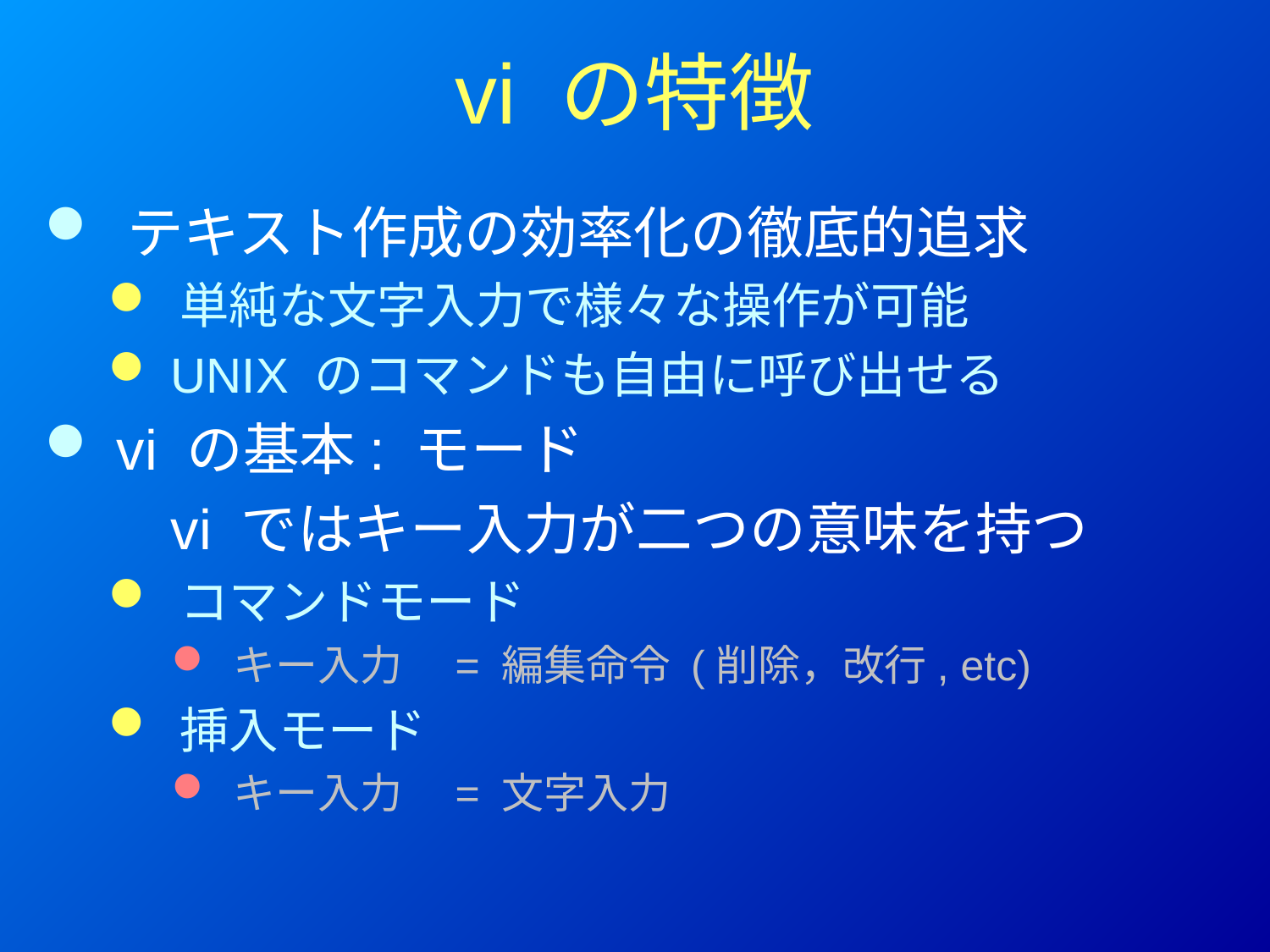

# vi の特徴
 テキスト作成の効率化の徹底的追求
 単純な文字入力で様々な操作が可能
 UNIX のコマンドも自由に呼び出せる
 vi の基本: モード
　　vi ではキー入力が二つの意味を持つ
 コマンドモード
 キー入力　= 編集命令 (削除，改行, etc)
 挿入モード
 キー入力　= 文字入力